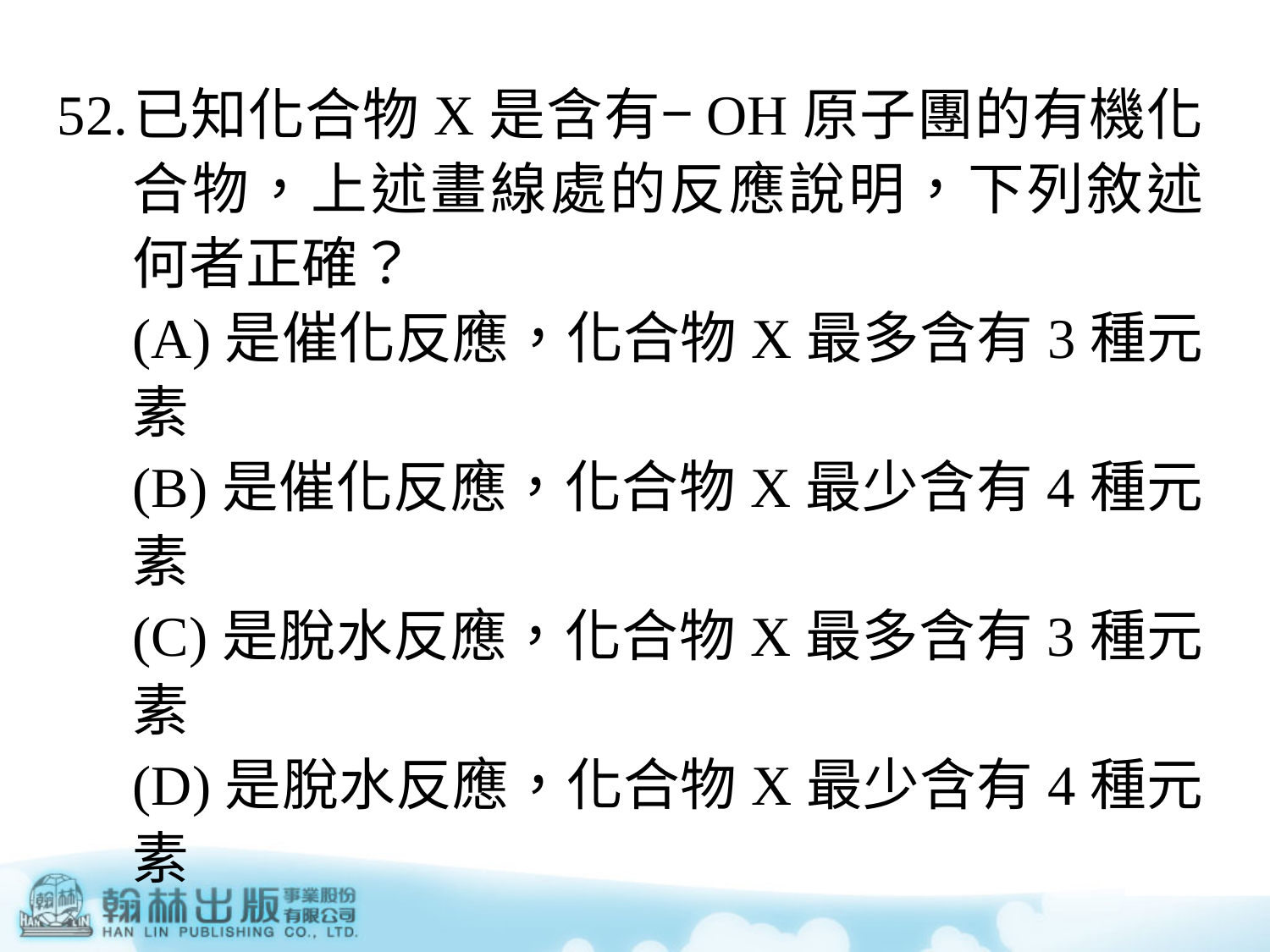

52.	已知化合物X是含有−OH原子團的有機化合物，上述畫線處的反應說明，下列敘述何者正確？
	(A)是催化反應，化合物X最多含有3種元素
	(B)是催化反應，化合物X最少含有4種元素
	(C)是脫水反應，化合物X最多含有3種元素
	(D)是脫水反應，化合物X最少含有4種元素